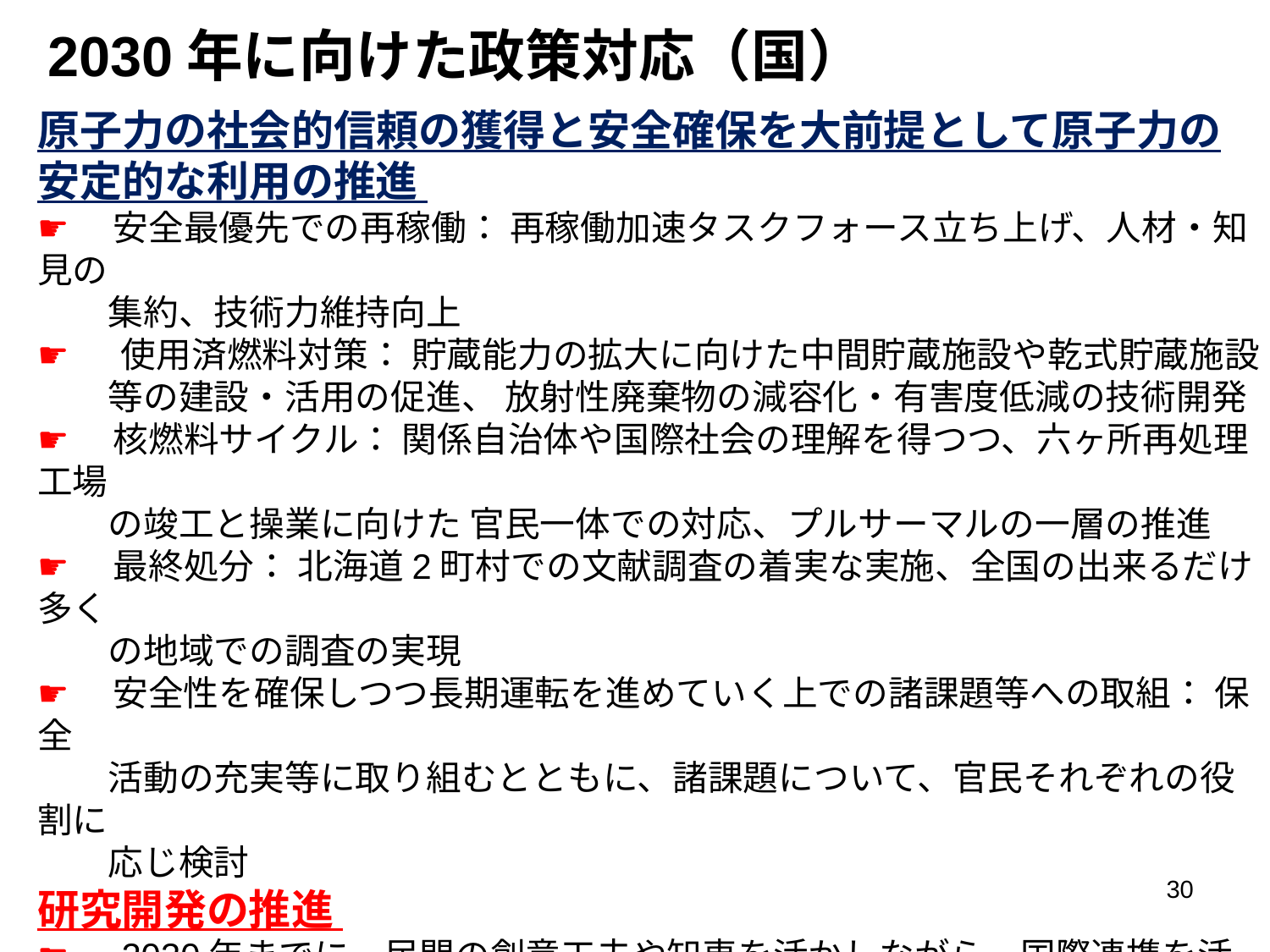

# 2030年に向けた政策対応（国）
原子力の社会的信頼の獲得と安全確保を大前提として原子力の
安定的な利用の推進
☛　安全最優先での再稼働： 再稼働加速タスクフォース立ち上げ、人材・知見の
　　集約、技術力維持向上
☛　 使用済燃料対策： 貯蔵能力の拡大に向けた中間貯蔵施設や乾式貯蔵施設
　　等の建設・活用の促進、 放射性廃棄物の減容化・有害度低減の技術開発
☛　核燃料サイクル： 関係自治体や国際社会の理解を得つつ、六ヶ所再処理工場
　　の竣工と操業に向けた 官民一体での対応、プルサーマルの一層の推進
☛　最終処分： 北海道2町村での文献調査の着実な実施、全国の出来るだけ多く
　　の地域での調査の実現
☛　安全性を確保しつつ長期運転を進めていく上での諸課題等への取組： 保全
　　活動の充実等に取り組むとともに、諸課題について、官民それぞれの役割に
　　応じ検討
研究開発の推進
☛　2030年までに、民間の創意工夫や知恵を活かしながら、国際連携を活用した
　高速炉開発の着実な推進、小型モジュール炉技術の国際連携による実証、高温
　ガス炉における水素製造に係る要素技術確立等を進めると ともに、ITER計画等
　の国際連携を通じ、核融合研究開発に取り組む。
30